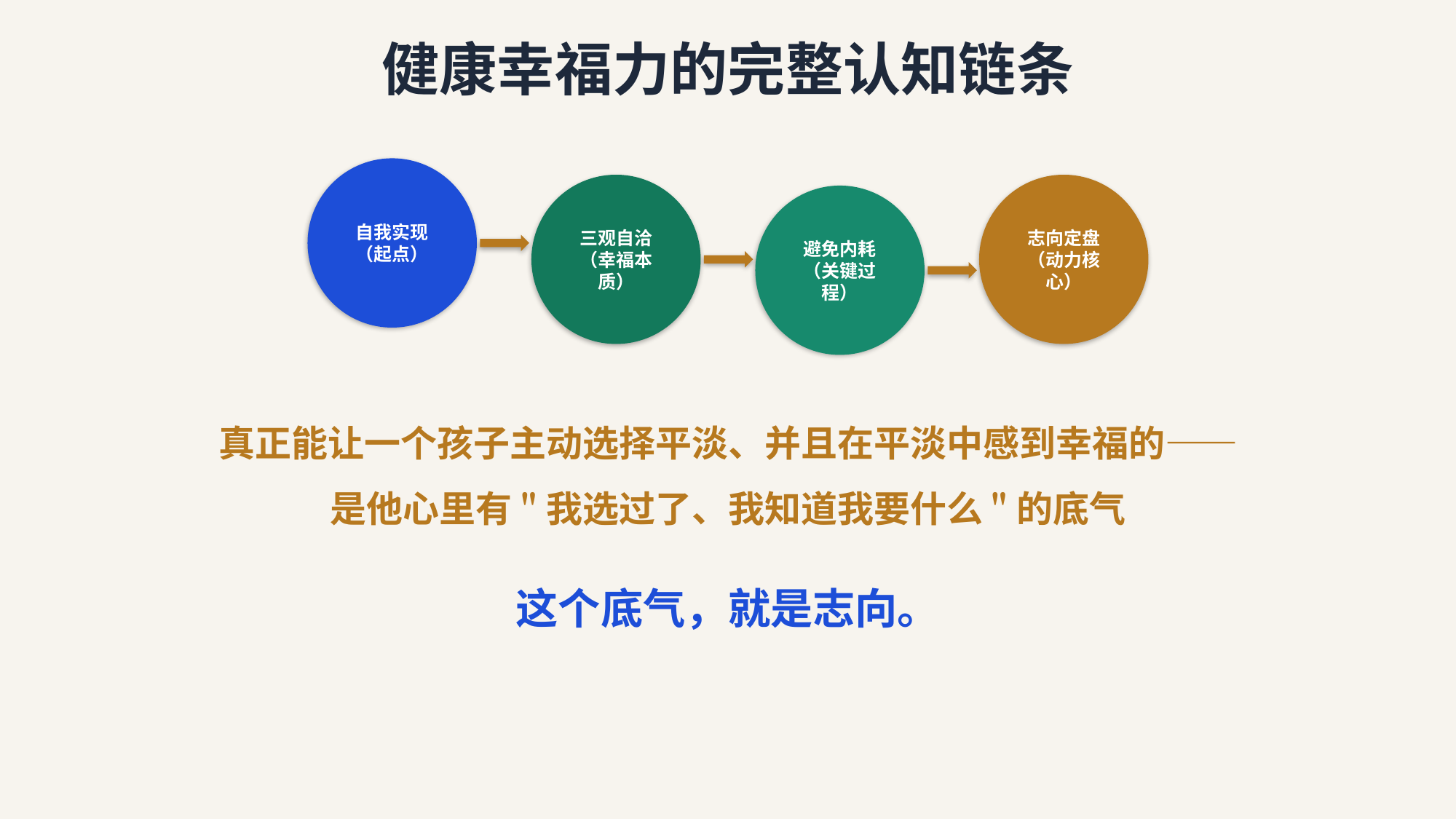

健康幸福力的完整认知链条
自我实现
（起点）
三观自洽
（幸福本质）
志向定盘
（动力核心）
避免内耗
（关键过程）

真正能让一个孩子主动选择平淡、并且在平淡中感到幸福的——
是他心里有"我选过了、我知道我要什么"的底气
这个底气，就是志向。